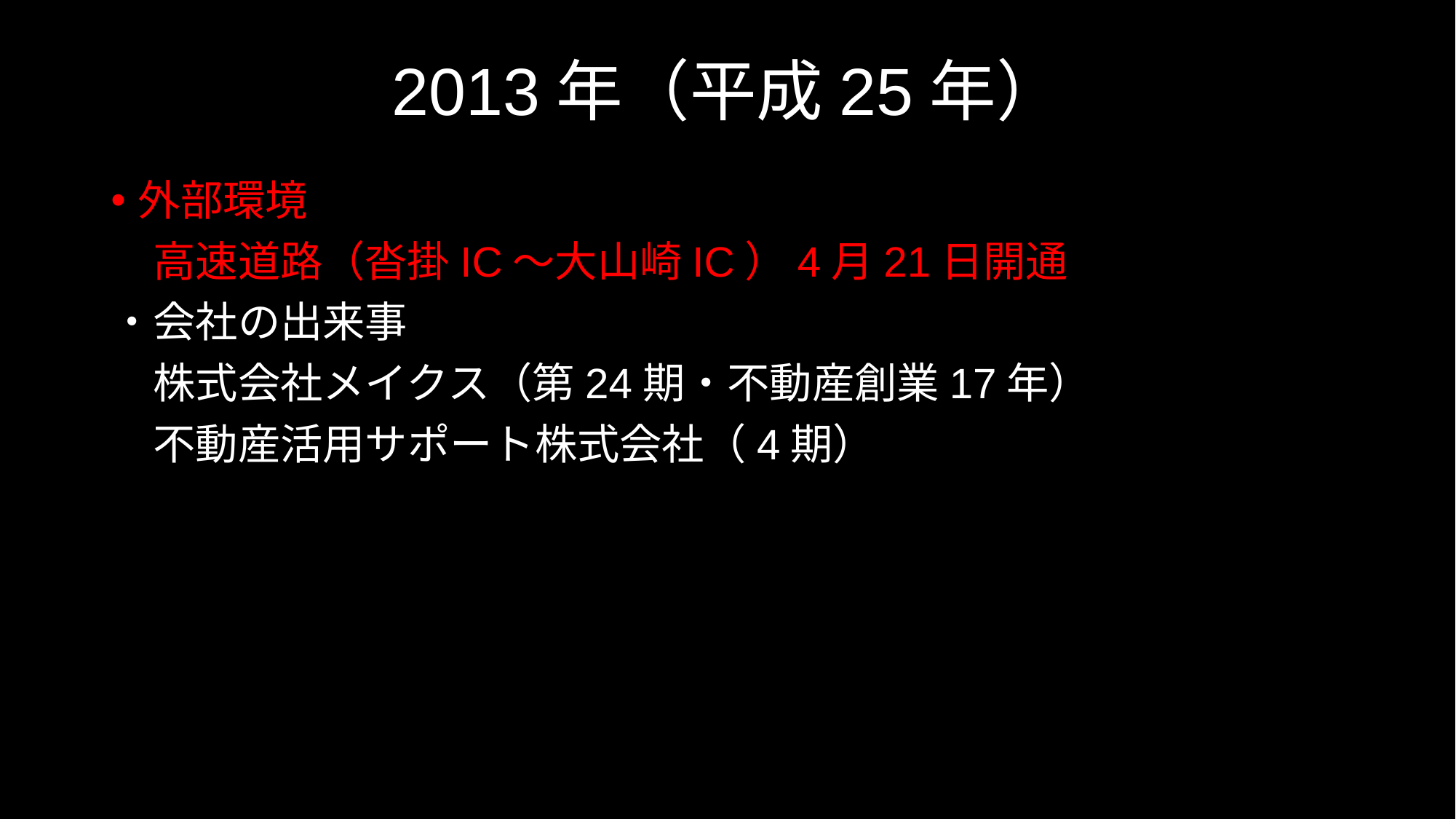

# 2013年（平成25年）
外部環境
　高速道路（沓掛IC～大山崎IC）4月21日開通
・会社の出来事
　株式会社メイクス（第24期・不動産創業17年）
　不動産活用サポート株式会社（4期）